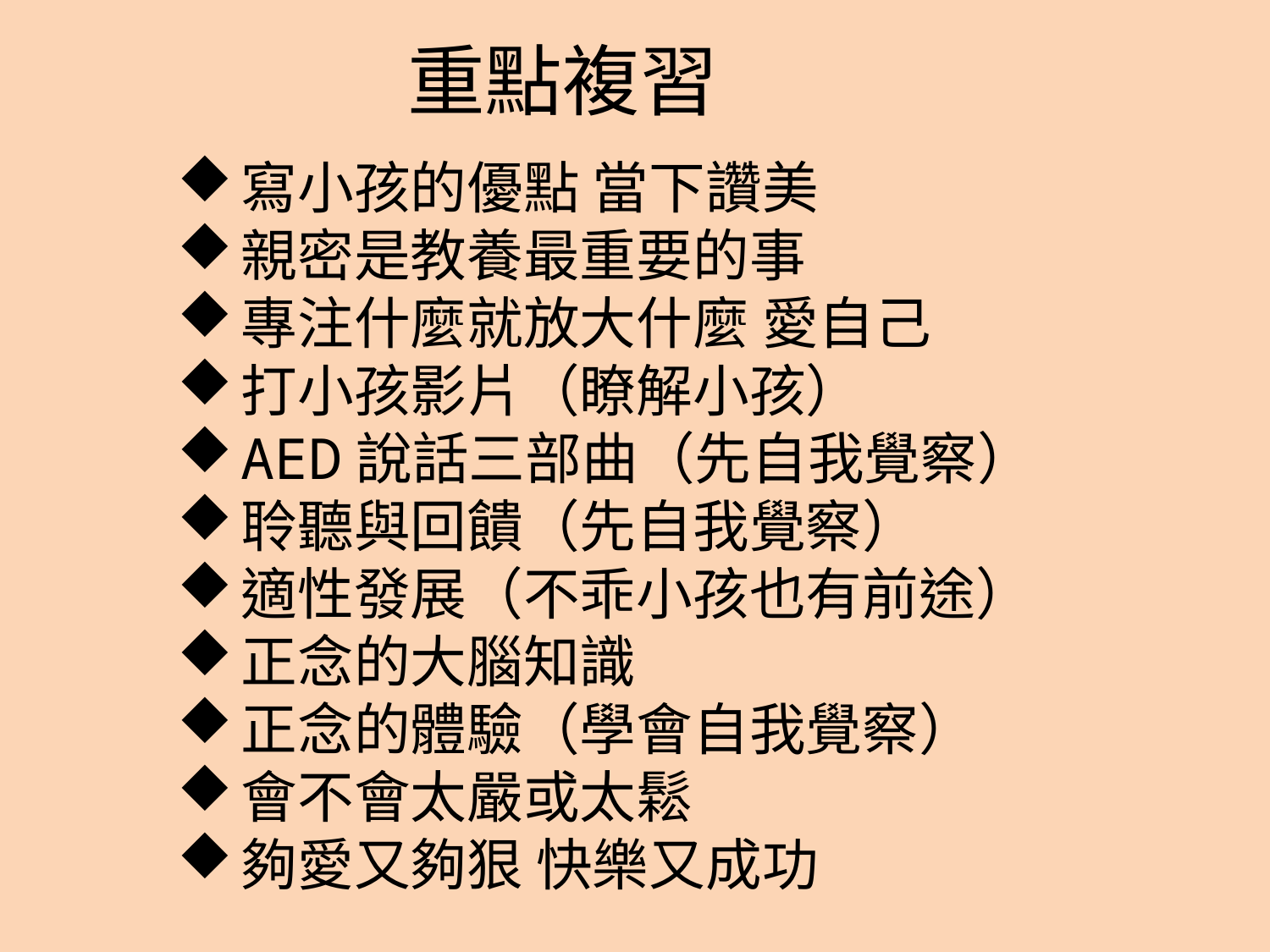

重點複習
寫小孩的優點 當下讚美
親密是教養最重要的事
專注什麼就放大什麼 愛自己
打小孩影片（瞭解小孩）
AED說話三部曲（先自我覺察）
聆聽與回饋（先自我覺察）
適性發展（不乖小孩也有前途）
正念的大腦知識
正念的體驗（學會自我覺察）
會不會太嚴或太鬆
夠愛又夠狠 快樂又成功